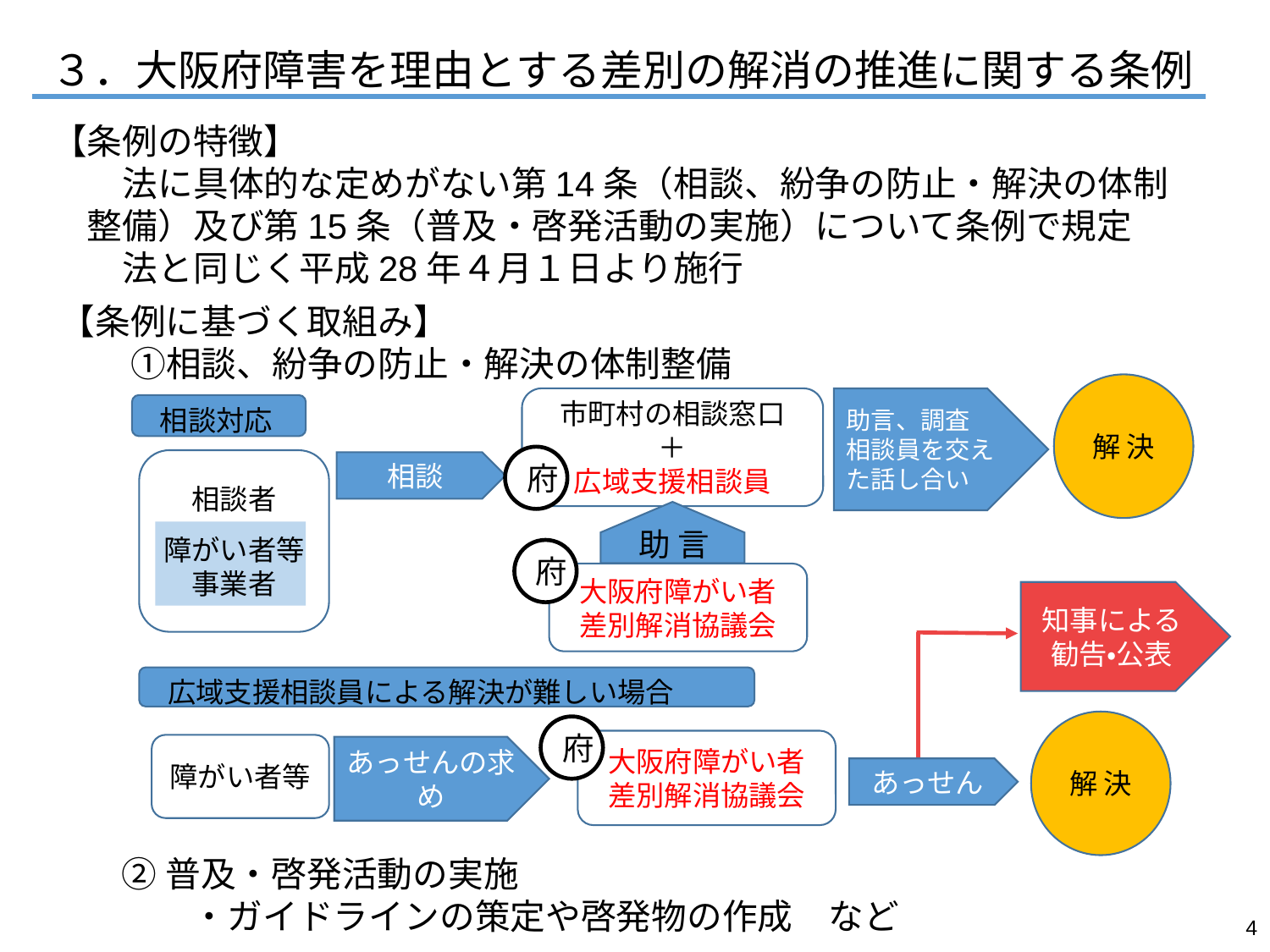

３．大阪府障害を理由とする差別の解消の推進に関する条例
【条例の特徴】
　　法に具体的な定めがない第14条（相談、紛争の防止・解決の体制
　整備）及び第15条（普及・啓発活動の実施）について条例で規定
　　法と同じく平成28年４月１日より施行
【条例に基づく取組み】
　　①相談、紛争の防止・解決の体制整備
解 決
助言、調査
相談員を交えた話し合い
市町村の相談窓口
＋
広域支援相談員

相談対応
府
相談者

障がい者等
事業者
相談

助 言

府
大阪府障がい者差別解消協議会
知事による勧告・公表

広域支援相談員による解決が難しい場合
解 決
府
大阪府障がい者差別解消協議会
障がい者等
あっせんの求め
あっせん
②普及・啓発活動の実施
　　・ガイドラインの策定や啓発物の作成　など
4